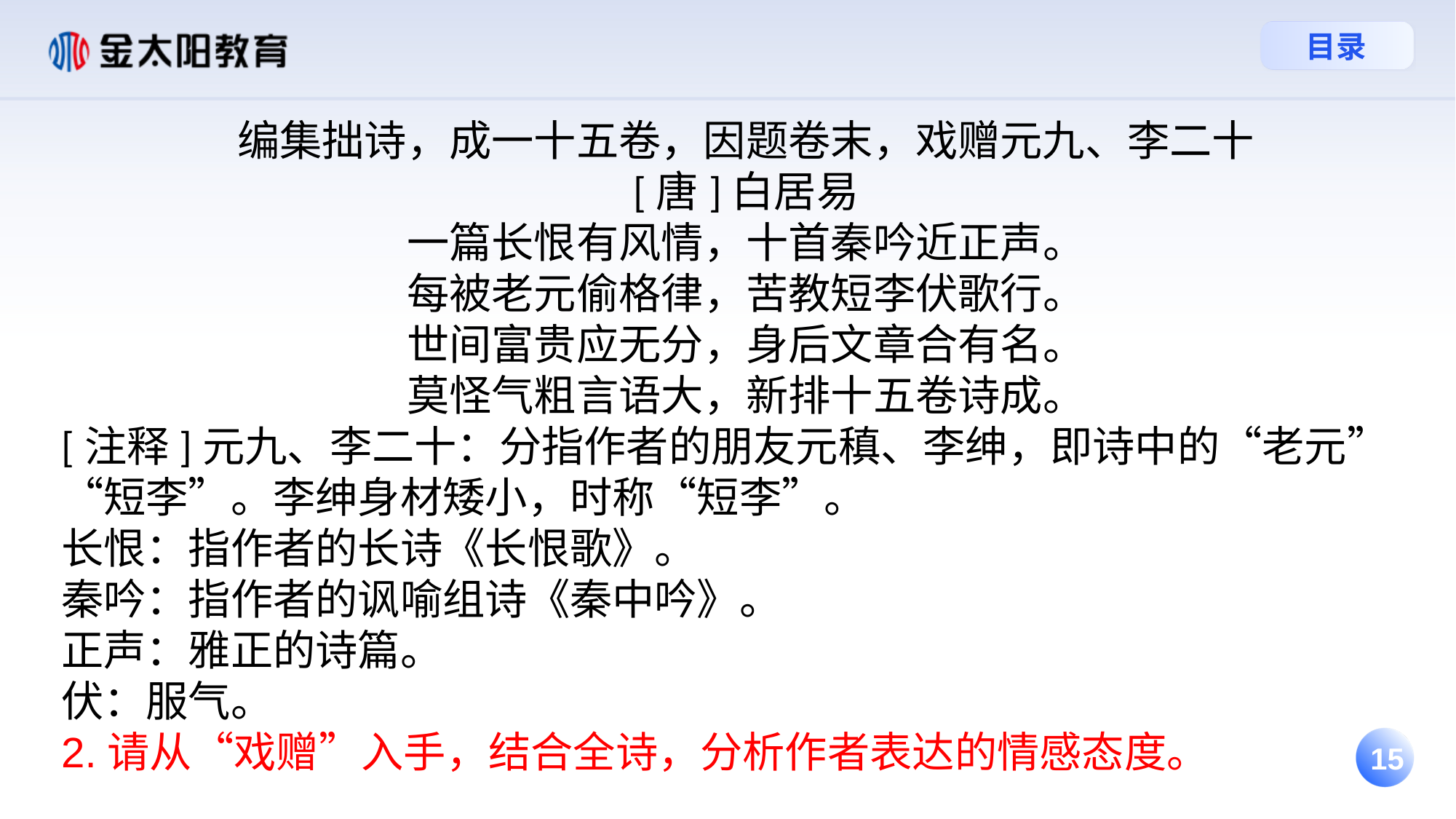

编集拙诗，成一十五卷，因题卷末，戏赠元九、李二十
[唐]白居易
一篇长恨有风情，十首秦吟近正声。
每被老元偷格律，苦教短李伏歌行。
世间富贵应无分，身后文章合有名。
莫怪气粗言语大，新排十五卷诗成。
[注释]元九、李二十：分指作者的朋友元稹、李绅，即诗中的“老元”“短李”。李绅身材矮小，时称“短李”。
长恨：指作者的长诗《长恨歌》。
秦吟：指作者的讽喻组诗《秦中吟》。
正声：雅正的诗篇。
伏：服气。
2.请从“戏赠”入手，结合全诗，分析作者表达的情感态度。